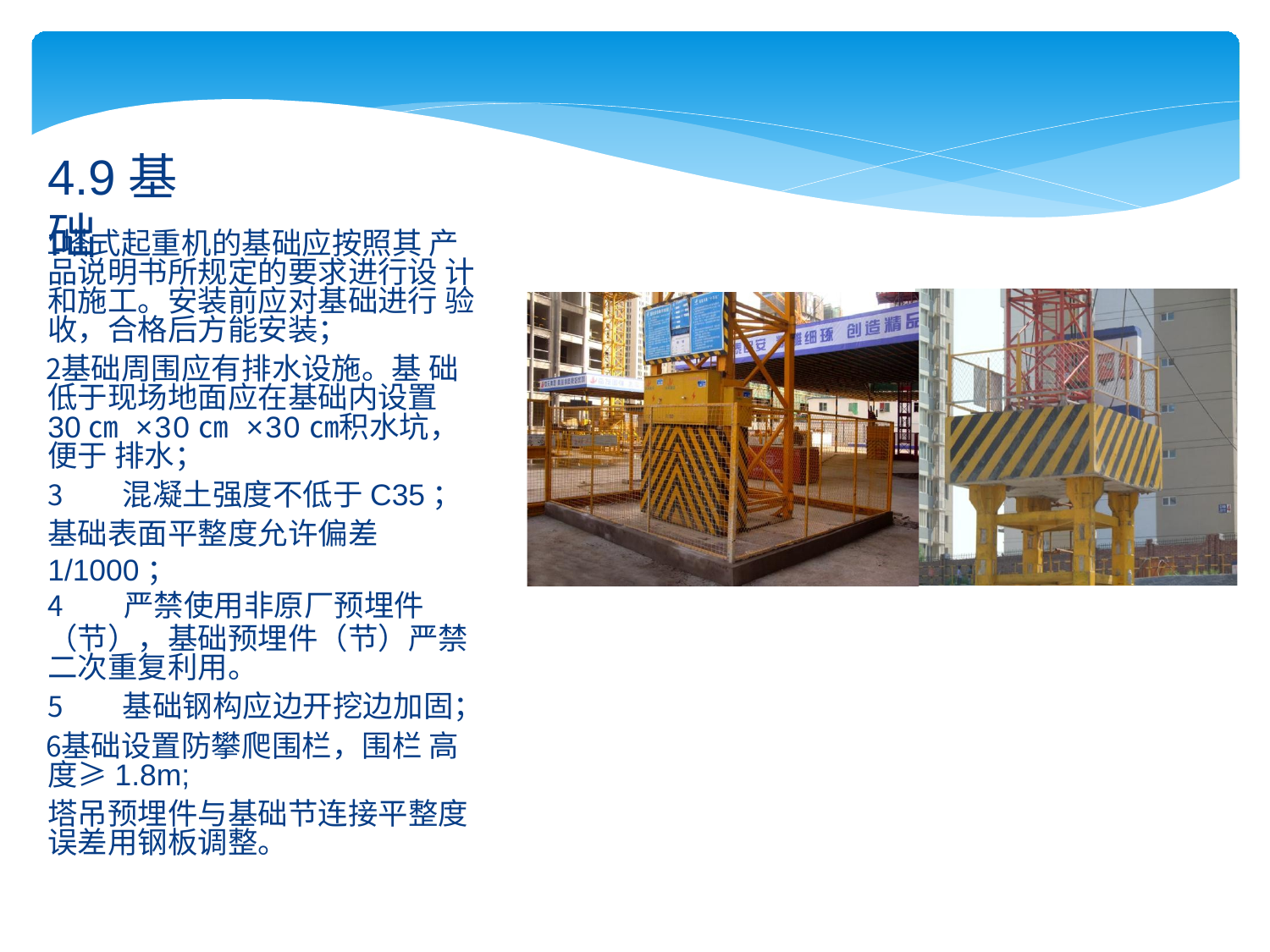

# 4.9基础
塔式起重机的基础应按照其 产品说明书所规定的要求进行设 计和施工。安装前应对基础进行 验收，合格后方能安装；
基础周围应有排水设施。基 础低于现场地面应在基础内设置 30㎝×30㎝×30㎝积水坑，便于 排水；
混凝土强度不低于C35；
基础表面平整度允许偏差1/1000；
严禁使用非原厂预埋件
（节），基础预埋件（节）严禁 二次重复利用。
基础钢构应边开挖边加固；
基础设置防攀爬围栏，围栏 高度≥1.8m;
塔吊预埋件与基础节连接平整度 误差用钢板调整。